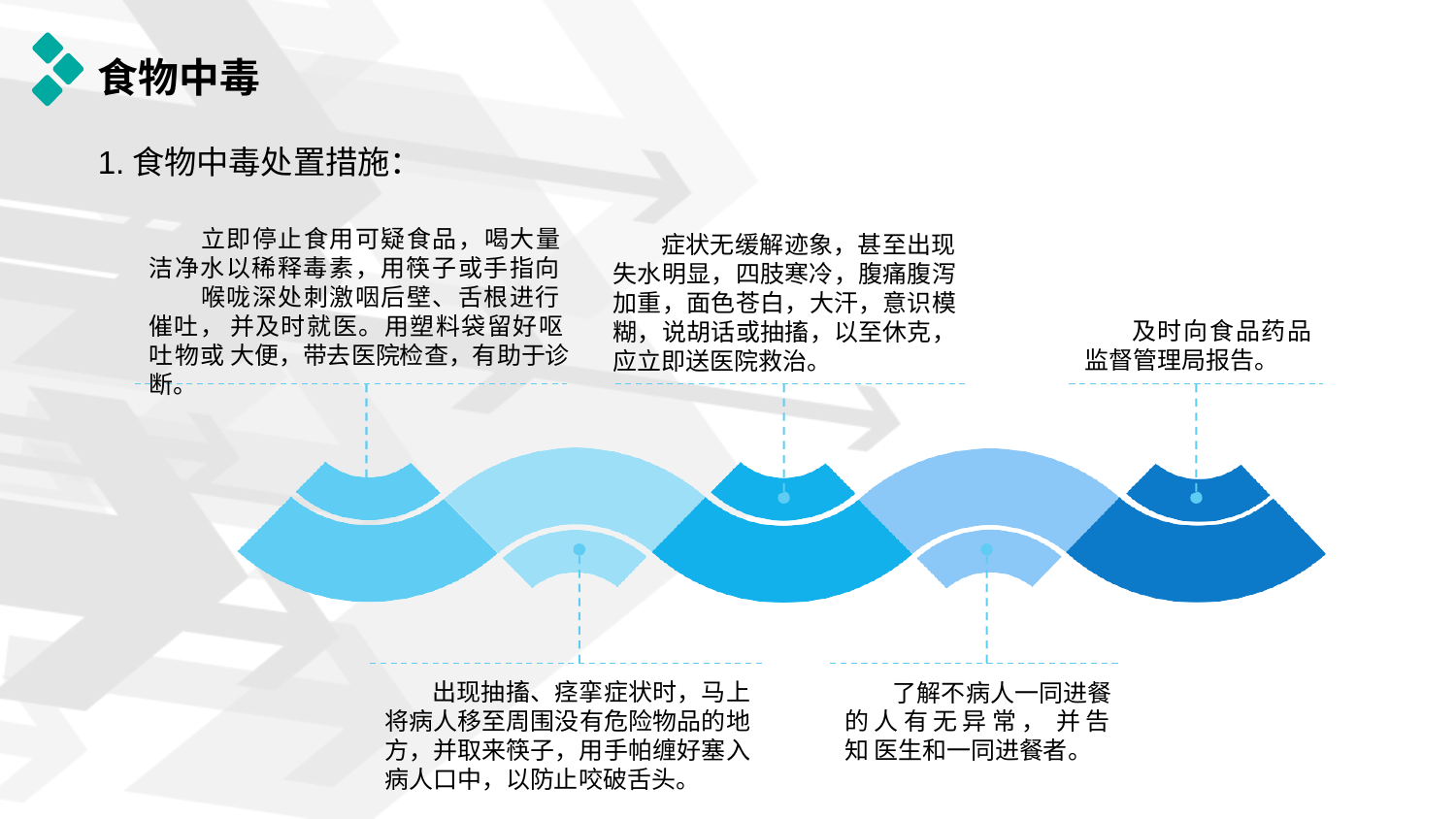

# 食物中毒

1.食物中毒处置措施：
立即停止食用可疑食品，喝大量 洁净水以稀释毒素，用筷子或手指向
喉咙深处刺激咽后壁、舌根进行催吐， 并及时就医。用塑料袋留好呕吐物或 大便，带去医院检查，有助于诊断。
症状无缓解迹象，甚至出现 失水明显，四肢寒冷，腹痛腹泻 加重，面色苍白，大汗，意识模 糊，说胡话或抽搐，以至休克， 应立即送医院救治。
及时向食品药品 监督管理局报告。

出现抽搐、痉挛症状时，马上 将病人移至周围没有危险物品的地 方，并取来筷子，用手帕缠好塞入 病人口中，以防止咬破舌头。
了解不病人一同进餐 的人有无异常， 并告知 医生和一同进餐者。